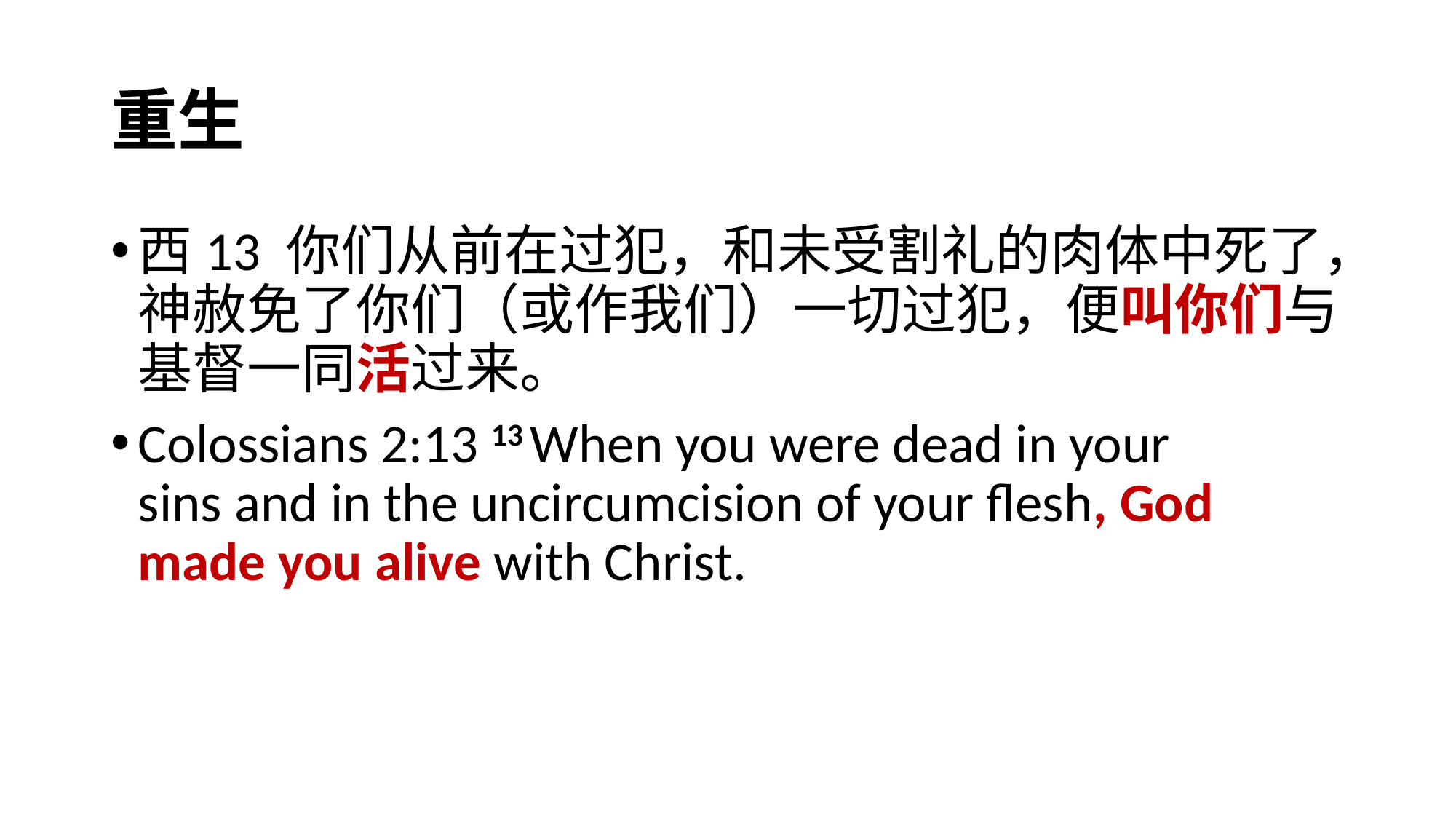

# 重生
西13 你们从前在过犯，和未受割礼的肉体中死了，神赦免了你们（或作我们）一切过犯，便叫你们与基督一同活过来。
Colossians 2:13 13 When you were dead in your sins and in the uncircumcision of your flesh, God made you alive with Christ.